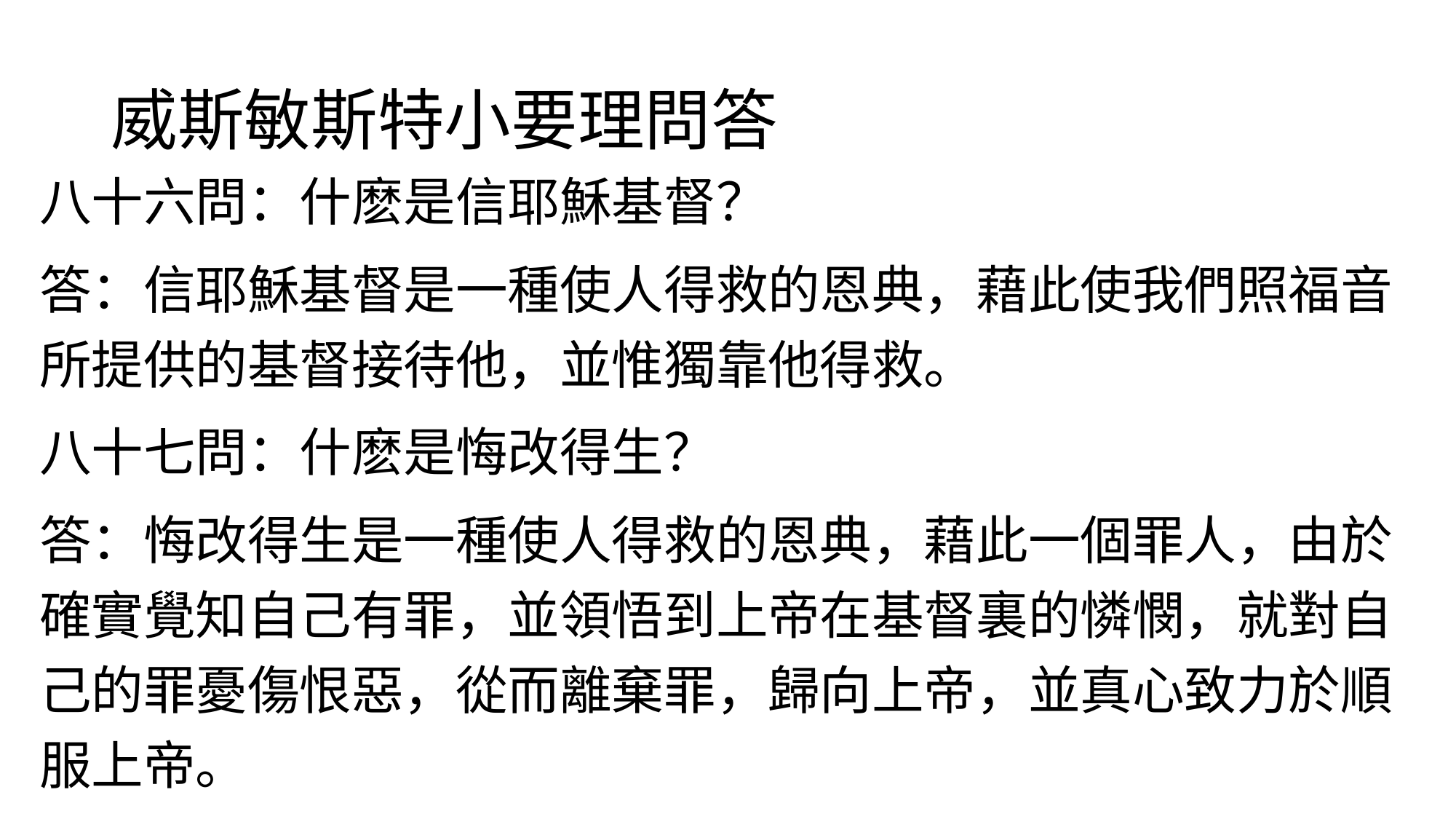

# 威斯敏斯特小要理問答
八十六問：什麽是信耶穌基督？
答：信耶穌基督是一種使人得救的恩典，藉此使我們照福音所提供的基督接待他，並惟獨靠他得救。
八十七問：什麽是悔改得生？
答：悔改得生是一種使人得救的恩典，藉此一個罪人，由於確實覺知自己有罪，並領悟到上帝在基督裏的憐憫，就對自己的罪憂傷恨惡，從而離棄罪，歸向上帝，並真心致力於順服上帝。